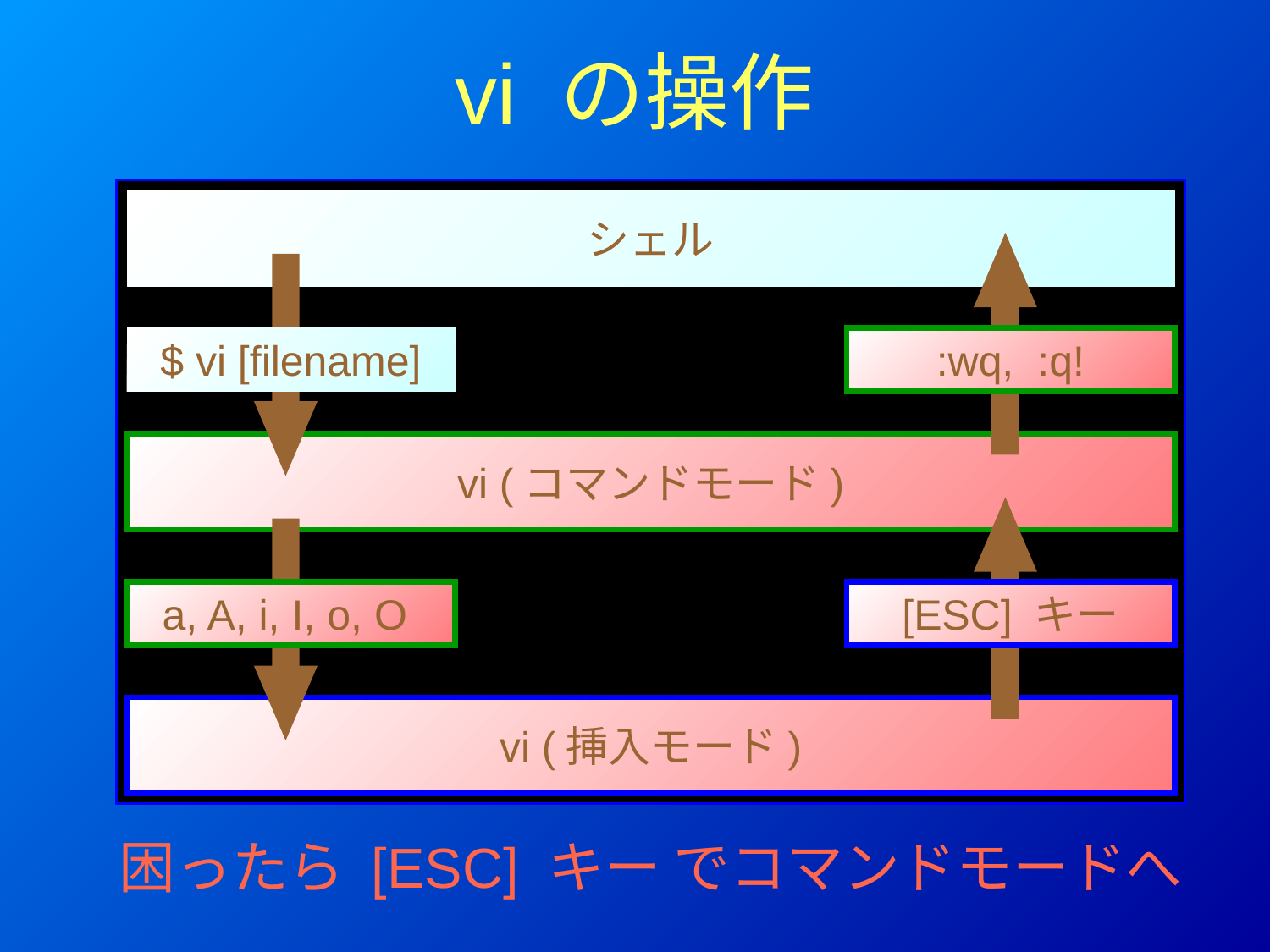

# vi の操作

シェル

$ vi [filename]
:wq,  :q!
vi (コマンドモード)

a, A, i, I, o, O
[ESC] キー
vi (挿入モード)
困ったら [ESC] キー でコマンドモードへ